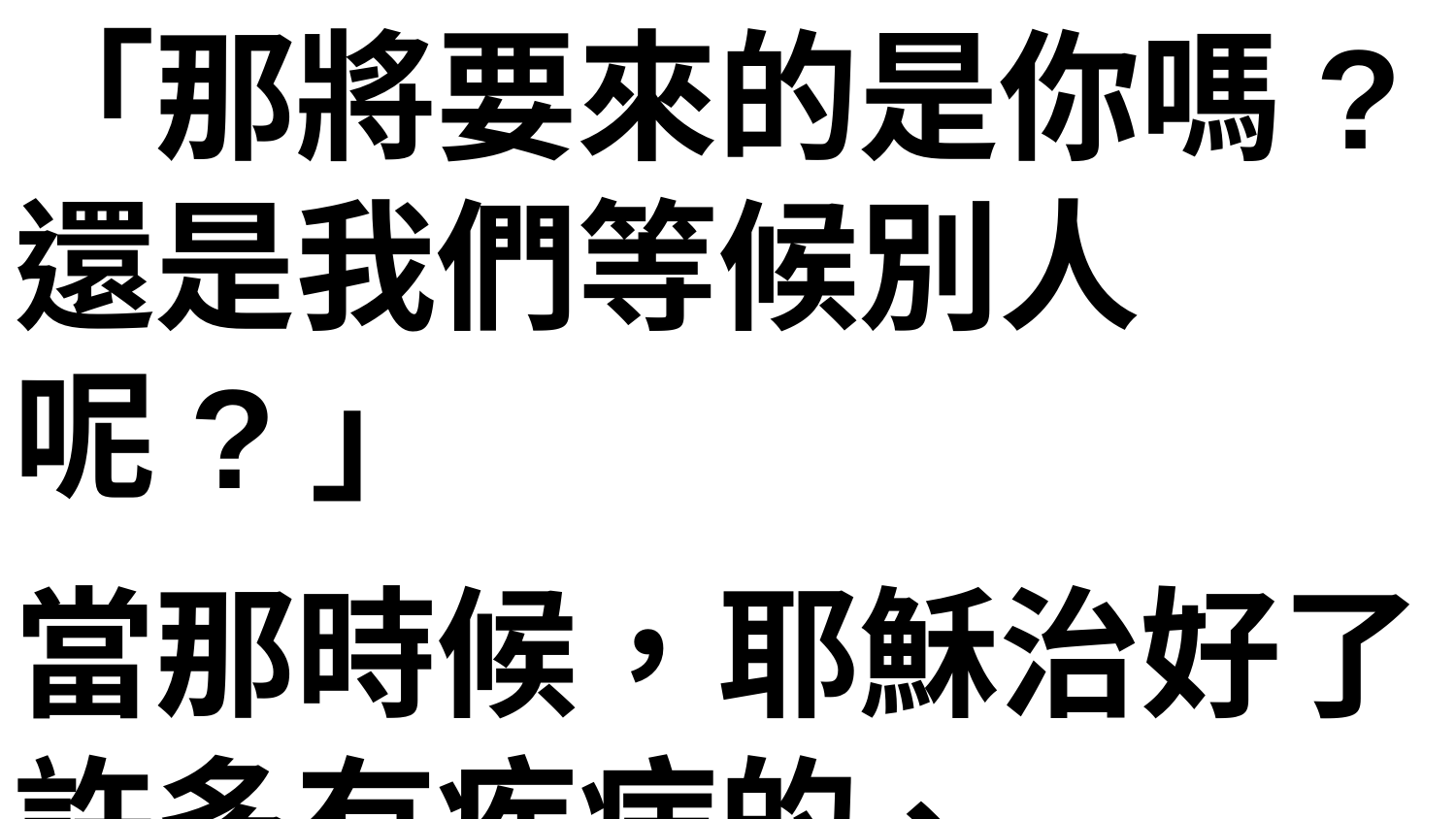

「那將要來的是你嗎?還是我們等候別人呢?」

當那時候，耶穌治好了許多有疾病的、